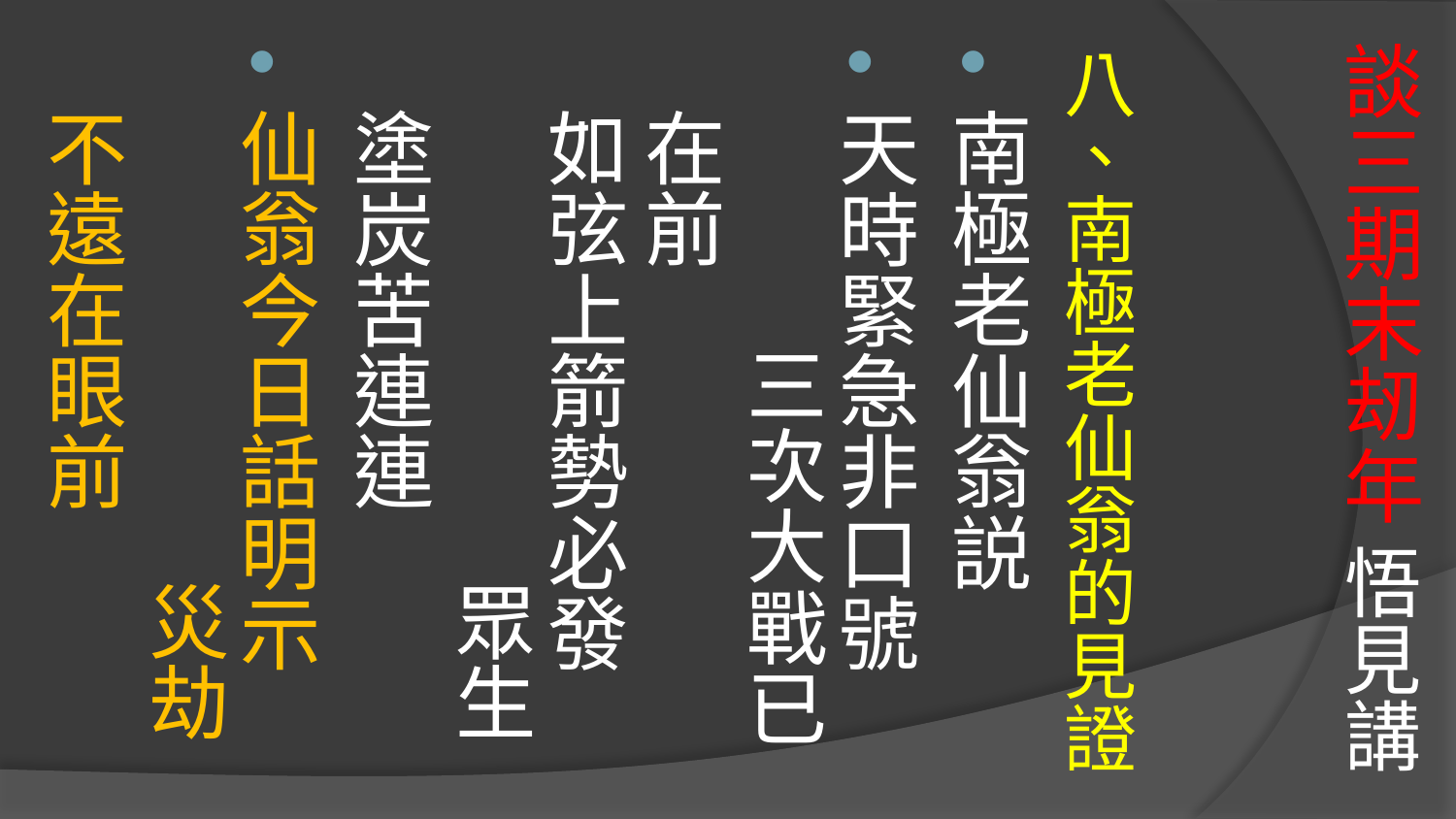

# 談三期末刼年 悟見講
八、南極老仙翁的見證
南極老仙翁説
天時緊急非口號                   三次大戰已在前                         如弦上箭勢必發                                眾生塗炭苦連連
仙翁今日話明示                                災劫不遠在眼前